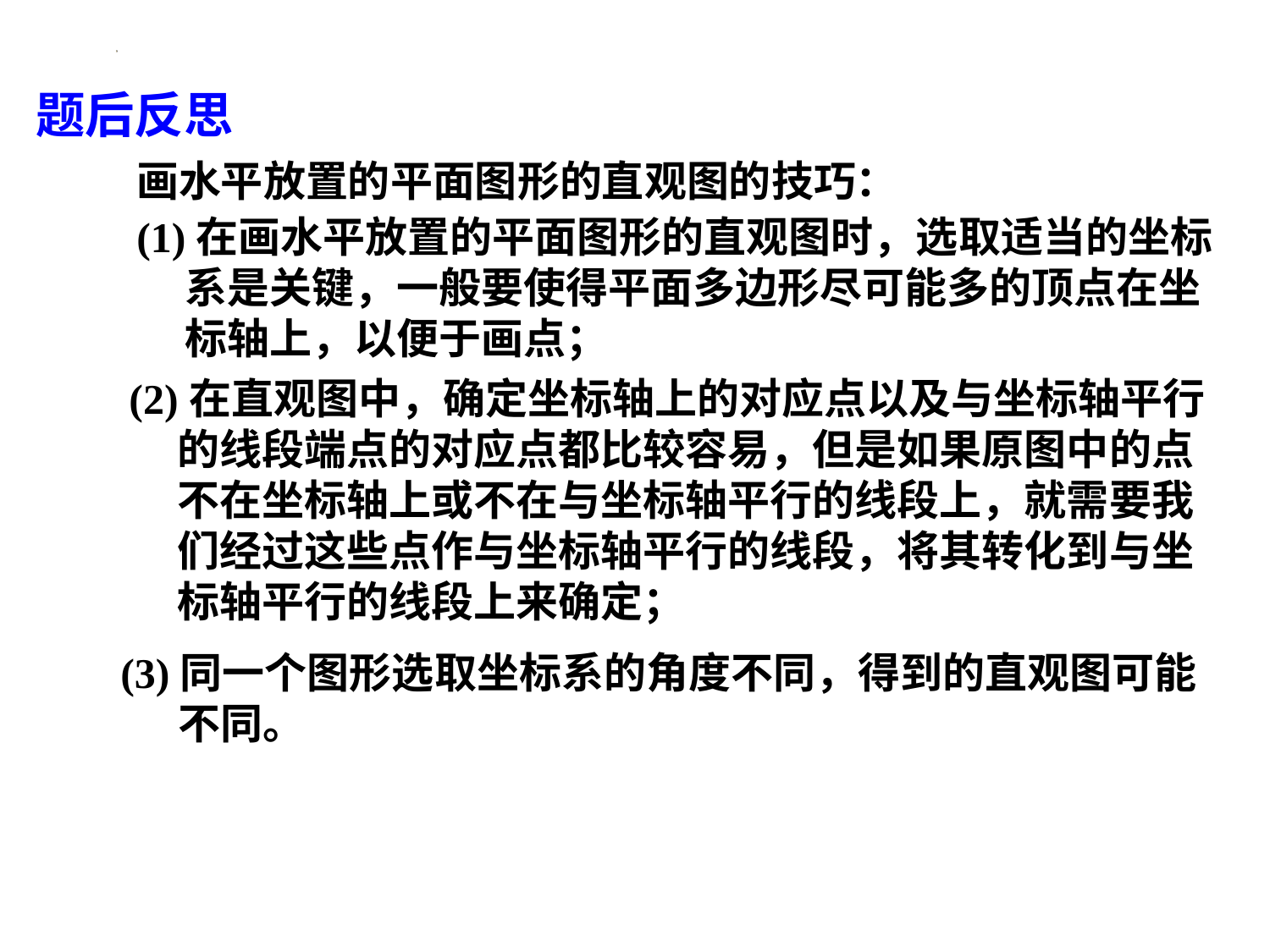

题后反思
画水平放置的平面图形的直观图的技巧：
(1)在画水平放置的平面图形的直观图时，选取适当的坐标
    系是关键，一般要使得平面多边形尽可能多的顶点在坐
    标轴上，以便于画点；
(2)在直观图中，确定坐标轴上的对应点以及与坐标轴平行
    的线段端点的对应点都比较容易，但是如果原图中的点
    不在坐标轴上或不在与坐标轴平行的线段上，就需要我
    们经过这些点作与坐标轴平行的线段，将其转化到与坐
    标轴平行的线段上来确定；
(3)同一个图形选取坐标系的角度不同，得到的直观图可能
     不同。